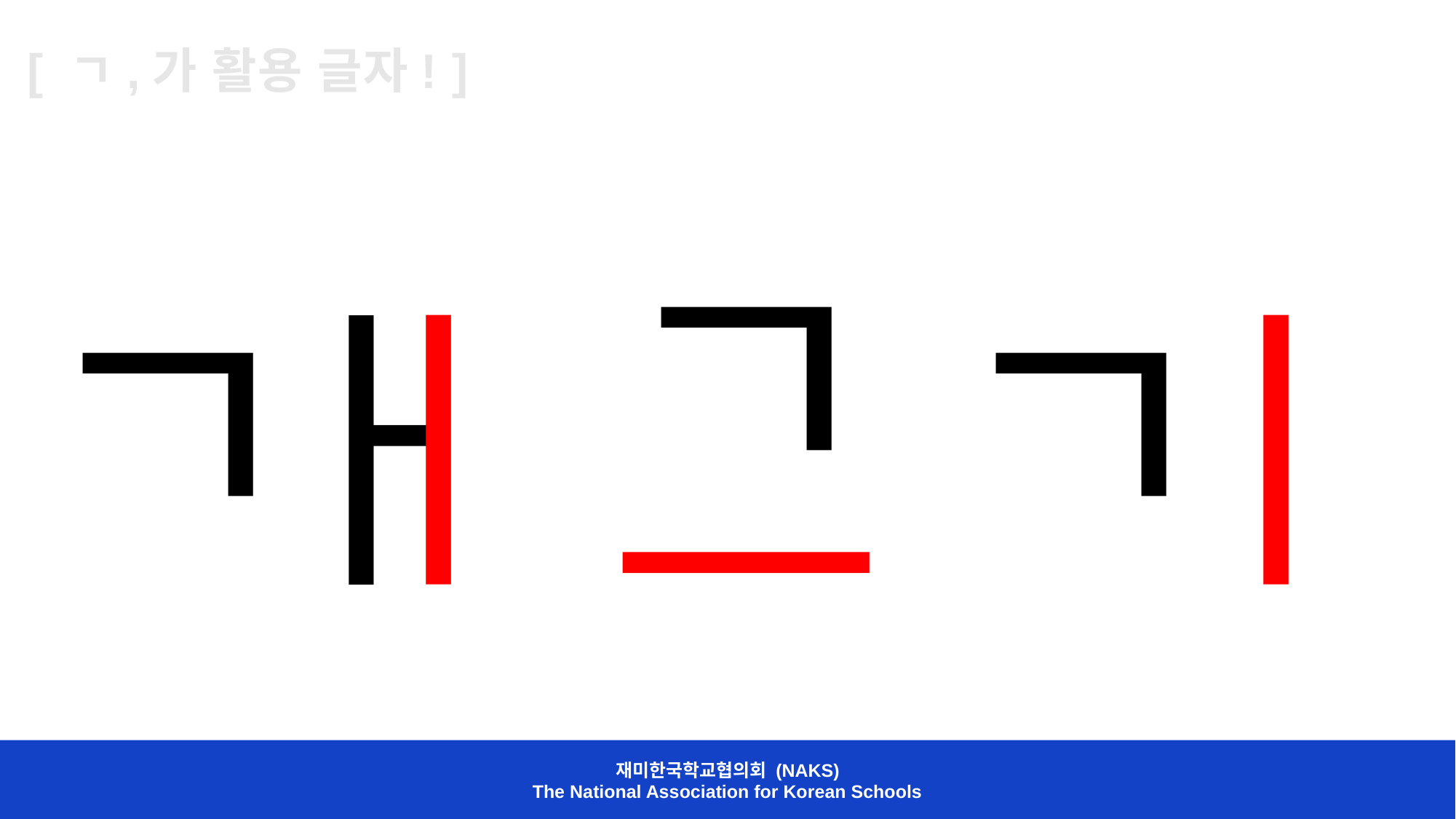

[ ㄱ,가 활용 글자! ]
ㄱ
ㄱ
ㄱ
ㅏ
ㅣ
ㅣ
ㅡ
재미한국학교협의회 (NAKS)
The National Association for Korean Schools